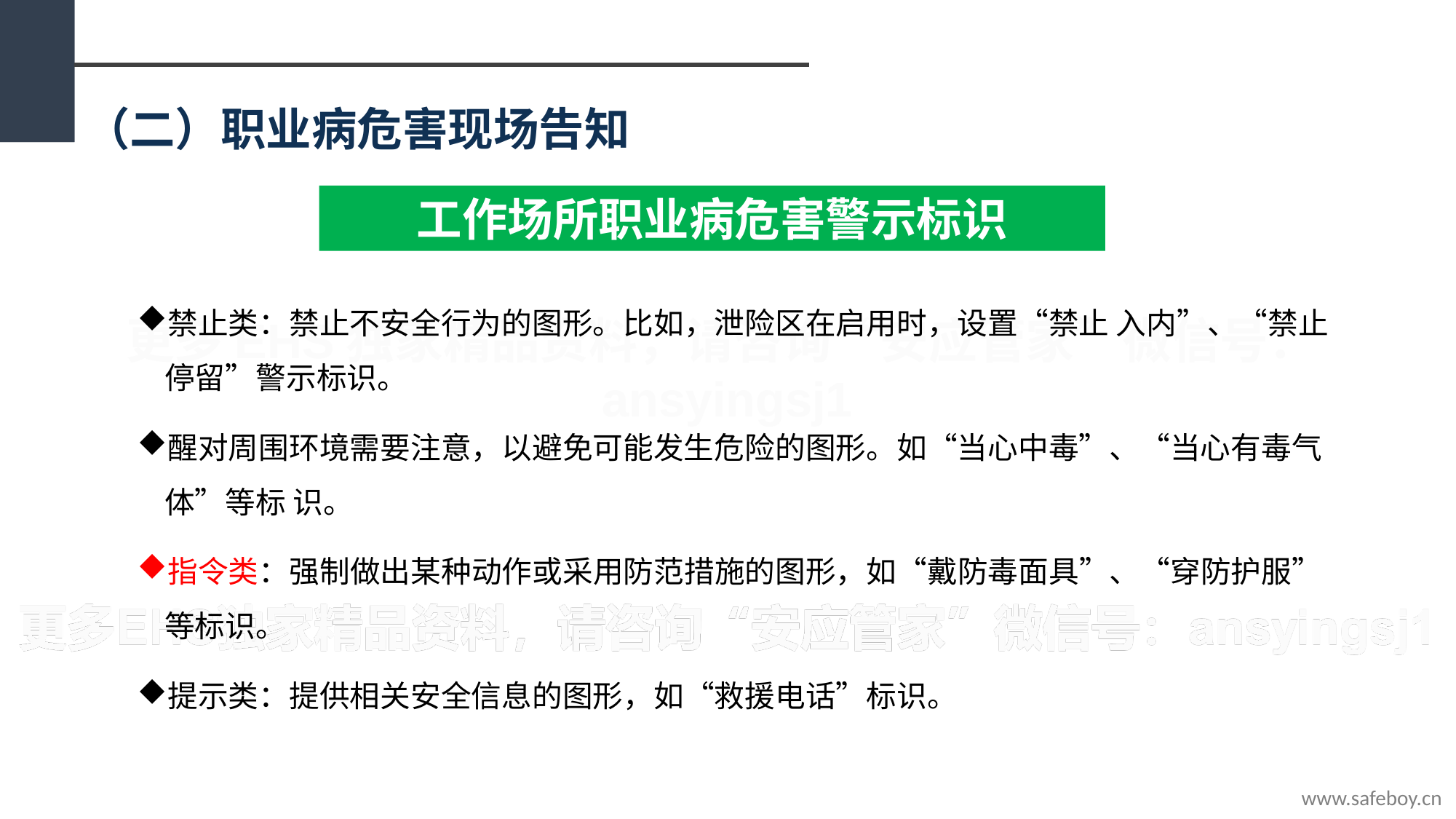

（二）职业病危害现场告知
工作场所职业病危害警示标识
禁止类：禁止不安全行为的图形。比如，泄险区在启用时，设置“禁止 入内”、“禁止停留”警示标识。
醒对周围环境需要注意，以避免可能发生危险的图形。如“当心中毒”、“当心有毒气体”等标 识。
指令类：强制做出某种动作或采用防范措施的图形，如“戴防毒面具”、“穿防护服” 等标识。
提示类：提供相关安全信息的图形，如“救援电话”标识。